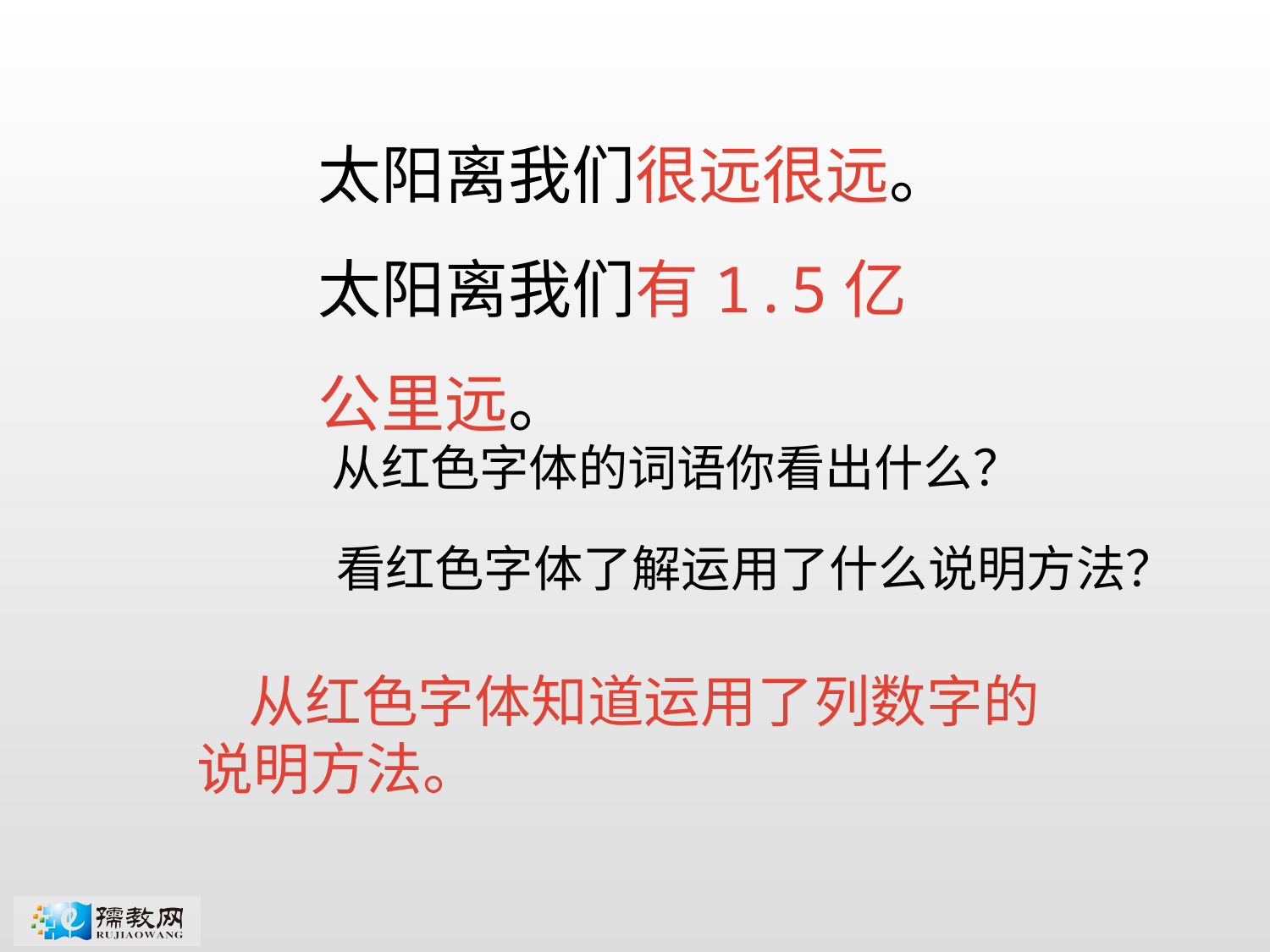

太阳离我们很远很远。
太阳离我们有1.5亿公里远。
   从红色字体的词语你看出什么？
   看红色字体了解运用了什么说明方法？
   从红色字体知道运用了列数字的说明方法。